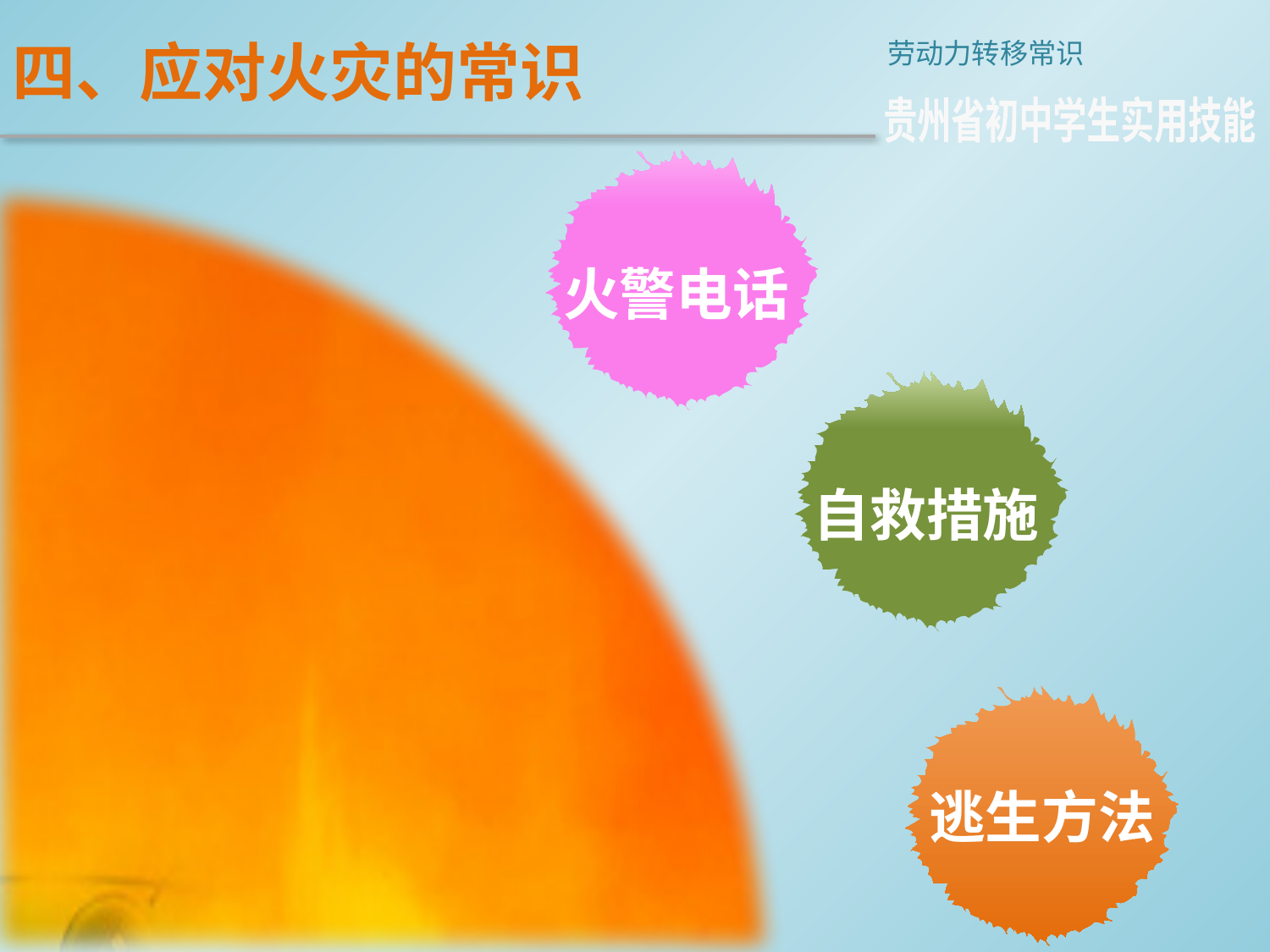

四、应对火灾的常识
劳动力转移常识
贵州省初中学生实用技能

火警电话

自救措施

逃生方法